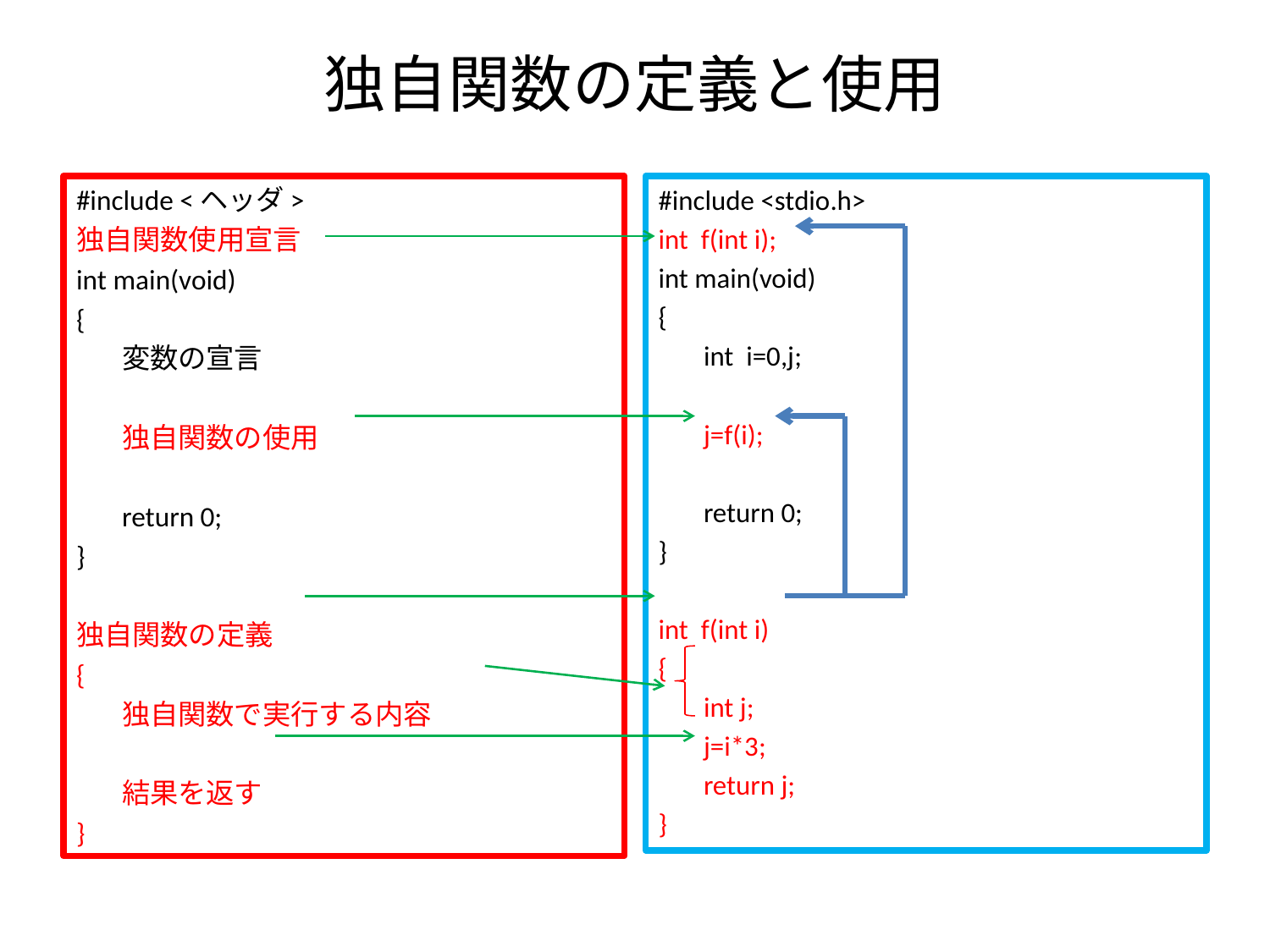

# 独自関数の定義と使用
#include <ヘッダ>
独自関数使用宣言
int main(void)
{
	変数の宣言

	独自関数の使用

	return 0;
}

独自関数の定義
{
	独自関数で実行する内容

	結果を返す
}
#include <stdio.h>
int  f(int i);
int main(void)
{
	int  i=0,j;

	j=f(i);

	return 0;
}

int  f(int i)
{
	int j;
	j=i*3;
	return j;
}